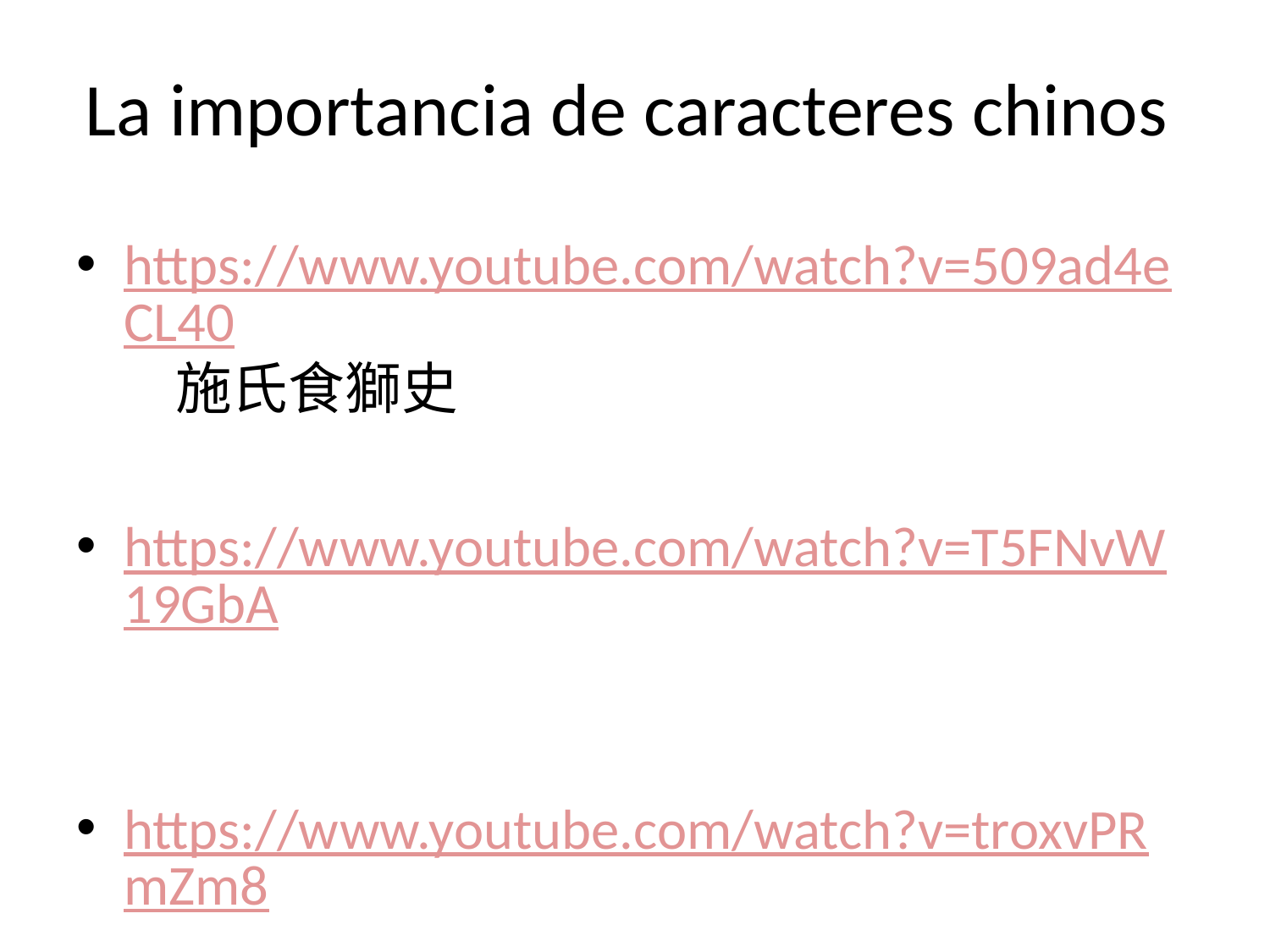

# La importancia de caracteres chinos
https://www.youtube.com/watch?v=509ad4eCL40   施氏食獅史

https://www.youtube.com/watch?v=T5FNvW19GbA

https://www.youtube.com/watch?v=troxvPRmZm8